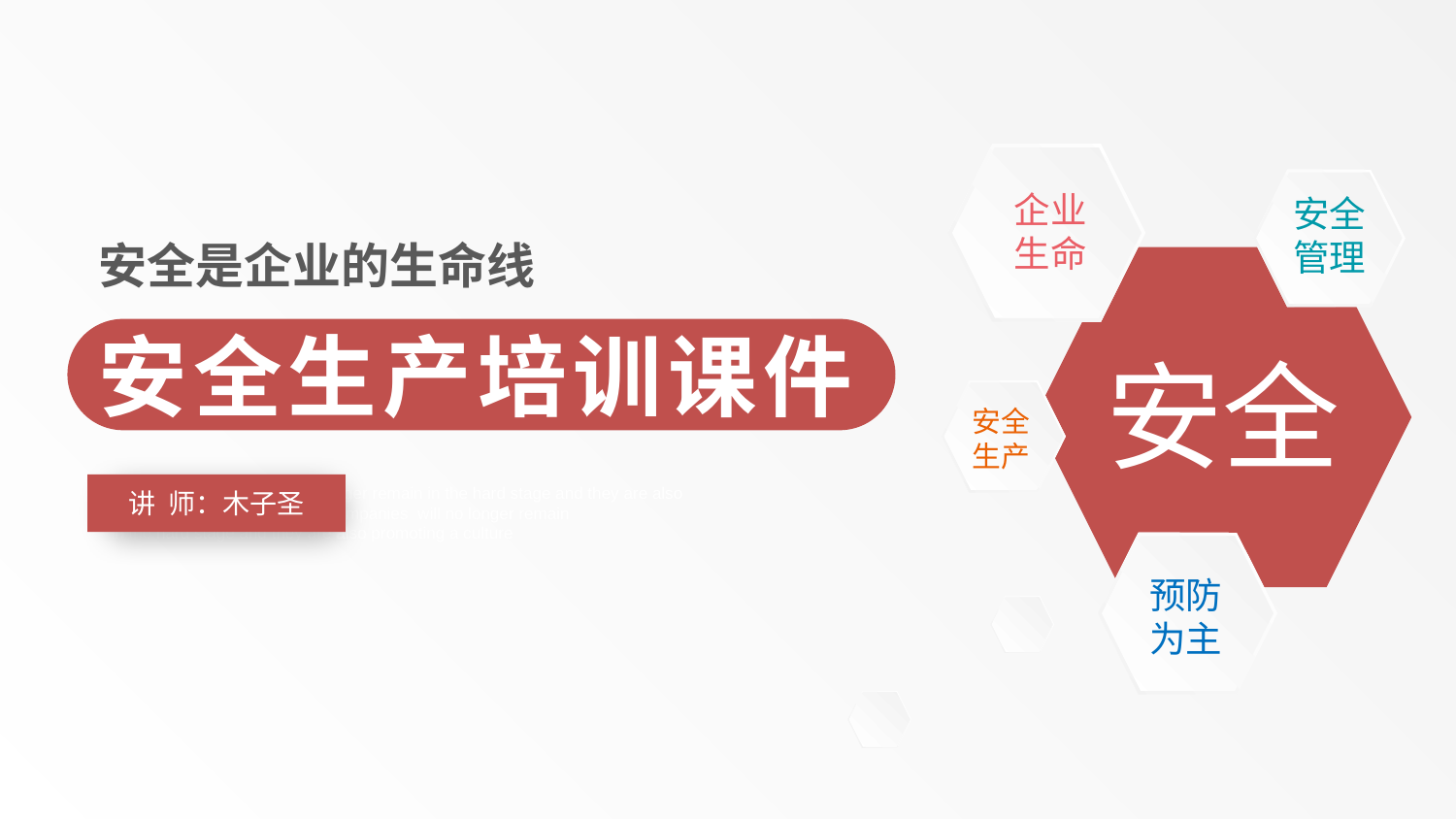

企业
生命
安全
管理
安全是企业的生命线

安全生产培训课件

安全

安全
生产
讲  师：木子圣
Chinese  companies  will no longer remain in the hard stage and they are also promoting a culture Chinese  companies  will no longer remain
in the hard stage and they are also promoting a culture

预防为主